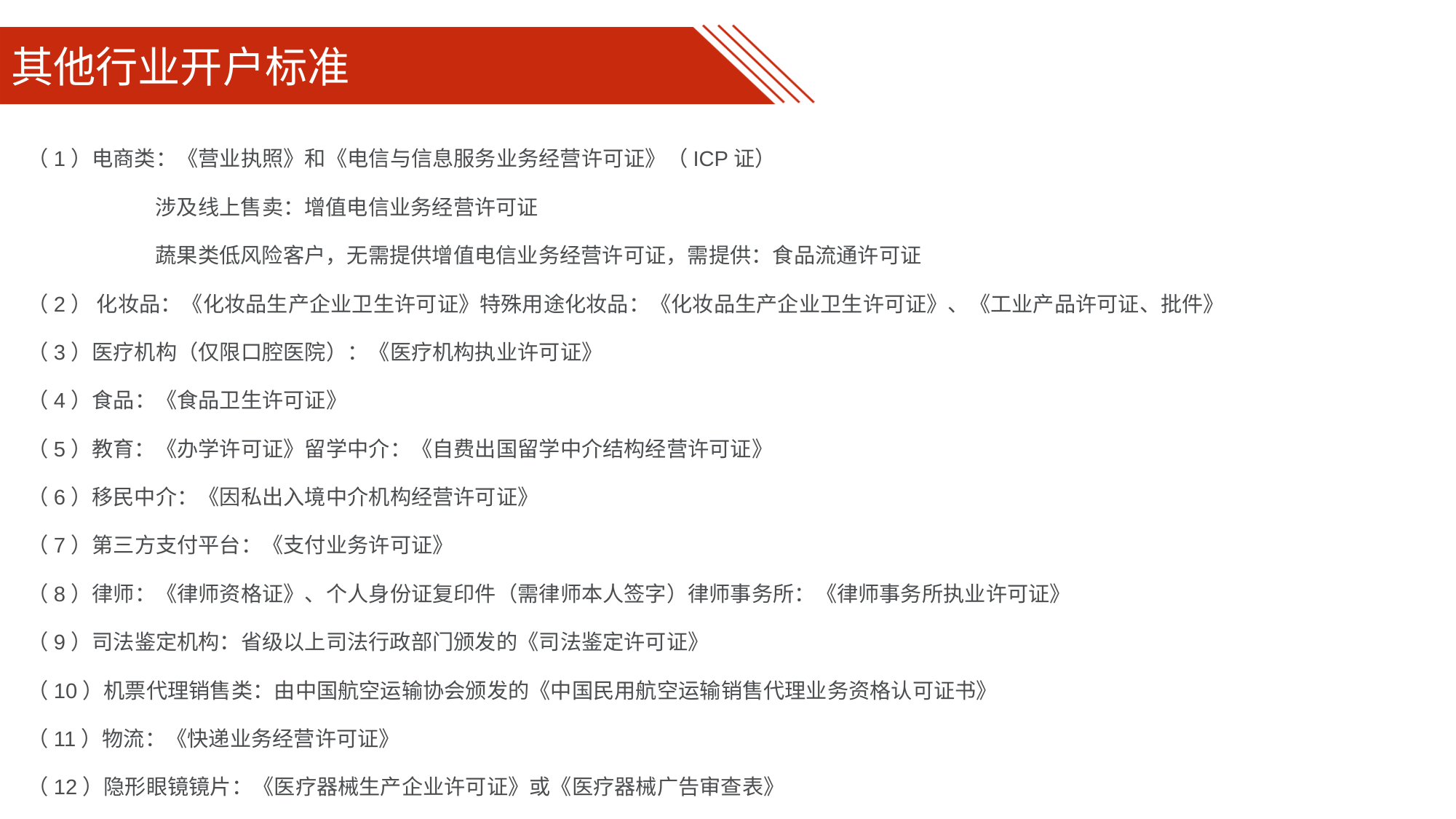

# 其他行业开户标准
（1）电商类：《营业执照》和《电信与信息服务业务经营许可证》（ICP证）
                          涉及线上售卖：增值电信业务经营许可证
                          蔬果类低风险客户，无需提供增值电信业务经营许可证，需提供：食品流通许可证
（2） 化妆品：《化妆品生产企业卫生许可证》特殊用途化妆品：《化妆品生产企业卫生许可证》、《工业产品许可证、批件》
（3）医疗机构（仅限口腔医院）：《医疗机构执业许可证》
（4）食品：《食品卫生许可证》
（5）教育：《办学许可证》留学中介：《自费出国留学中介结构经营许可证》
（6）移民中介：《因私出入境中介机构经营许可证》
（7）第三方支付平台：《支付业务许可证》
（8）律师：《律师资格证》、个人身份证复印件（需律师本人签字）律师事务所：《律师事务所执业许可证》
（9）司法鉴定机构：省级以上司法行政部门颁发的《司法鉴定许可证》
（10）机票代理销售类：由中国航空运输协会颁发的《中国民用航空运输销售代理业务资格认可证书》
（11）物流：《快递业务经营许可证》
（12）隐形眼镜镜片：《医疗器械生产企业许可证》或《医疗器械广告审查表》